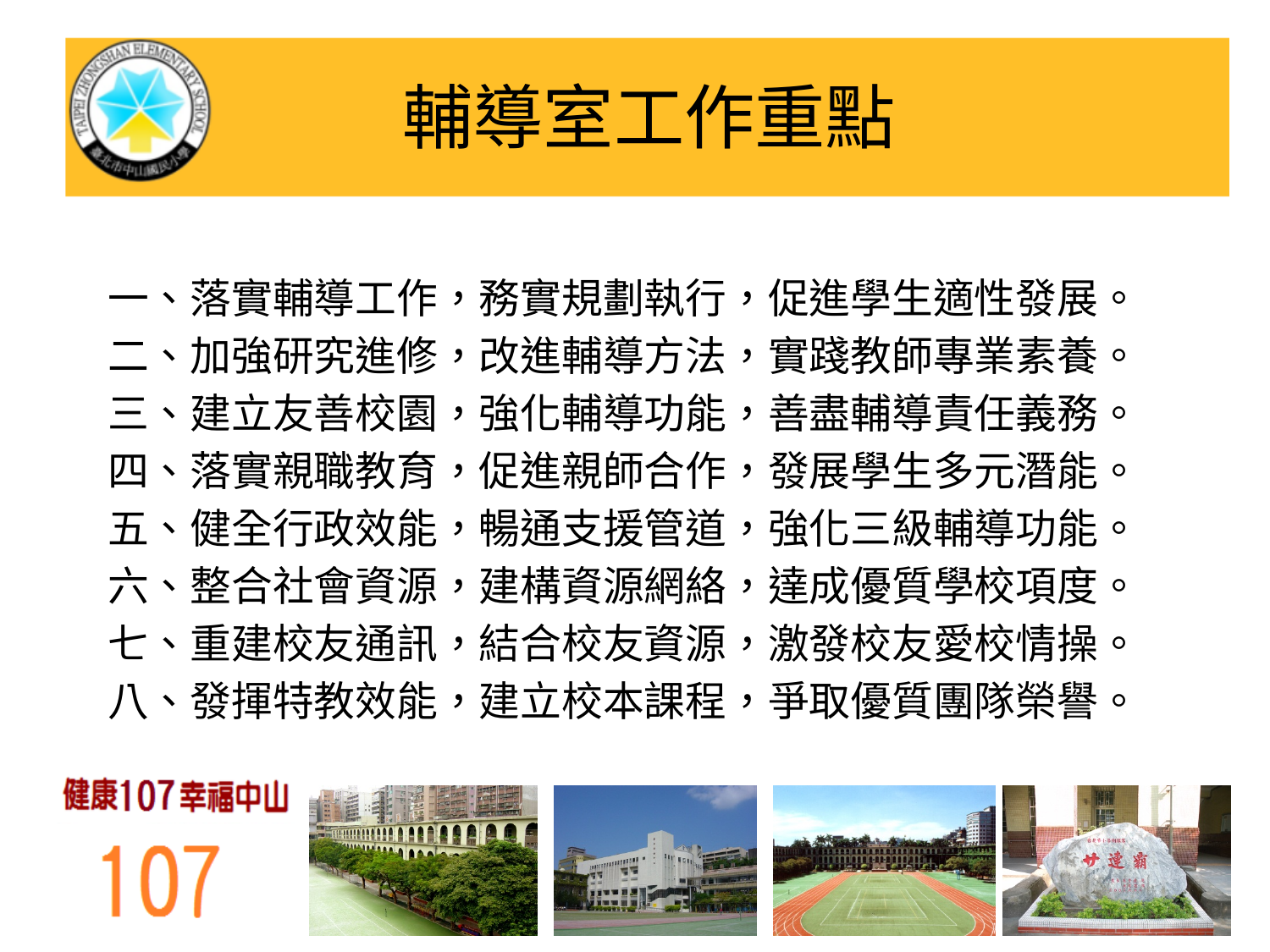

# 輔導室工作重點
一、落實輔導工作，務實規劃執行，促進學生適性發展。
二、加強研究進修，改進輔導方法，實踐教師專業素養。
三、建立友善校園，強化輔導功能，善盡輔導責任義務。
四、落實親職教育，促進親師合作，發展學生多元潛能。
五、健全行政效能，暢通支援管道，強化三級輔導功能。
六、整合社會資源，建構資源網絡，達成優質學校項度。
七、重建校友通訊，結合校友資源，激發校友愛校情操。
八、發揮特教效能，建立校本課程，爭取優質團隊榮譽。